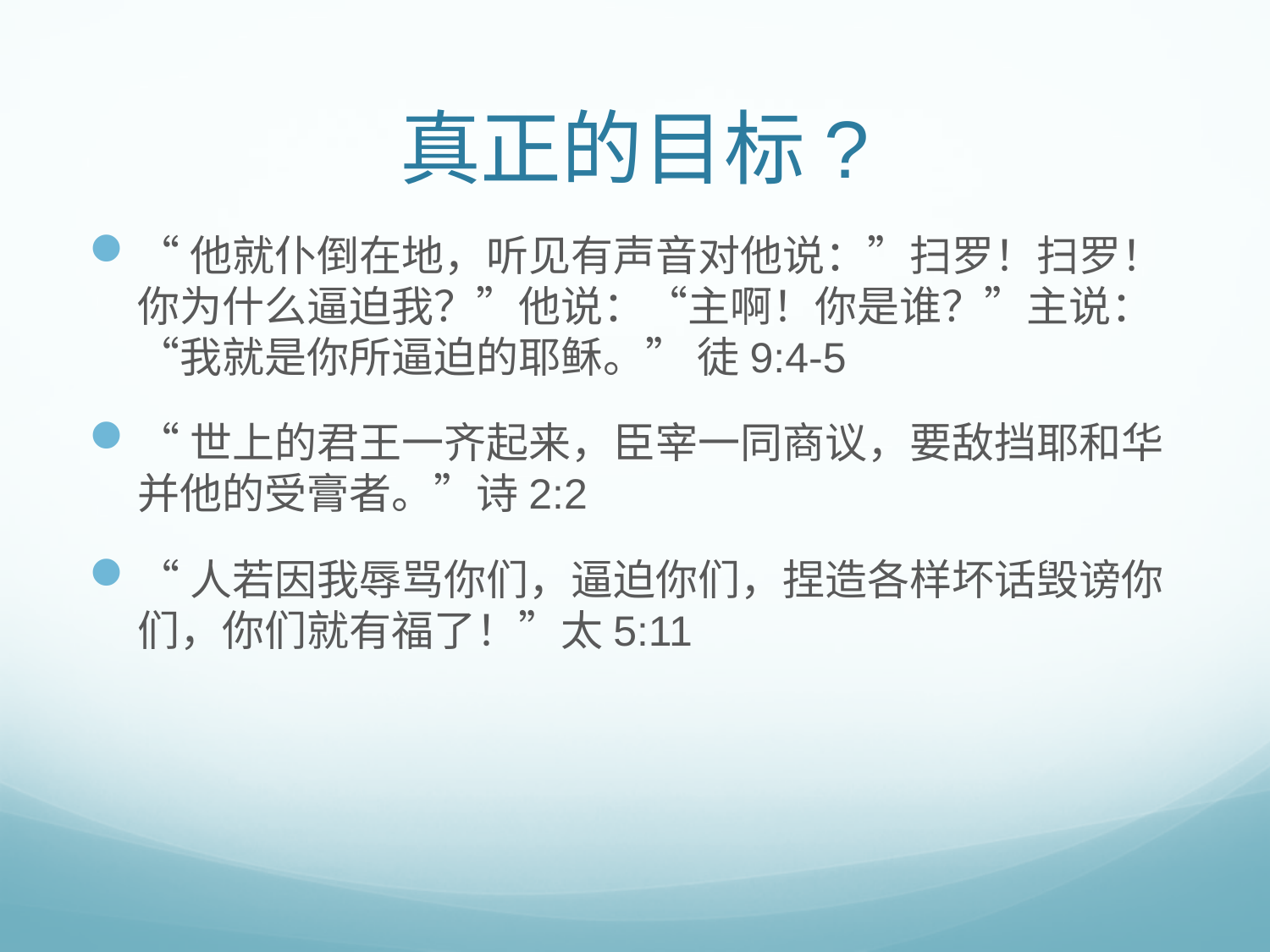

# 真正的目标?
“他就仆倒在地，听见有声音对他说：”扫罗！扫罗！你为什么逼迫我？”他说：“主啊！你是谁？”主说：“我就是你所逼迫的耶稣。” 徒9:4-5
“世上的君王一齐起来，臣宰一同商议，要敌挡耶和华并他的受膏者。”诗2:2
“人若因我辱骂你们，逼迫你们，捏造各样坏话毁谤你们，你们就有福了！”太5:11